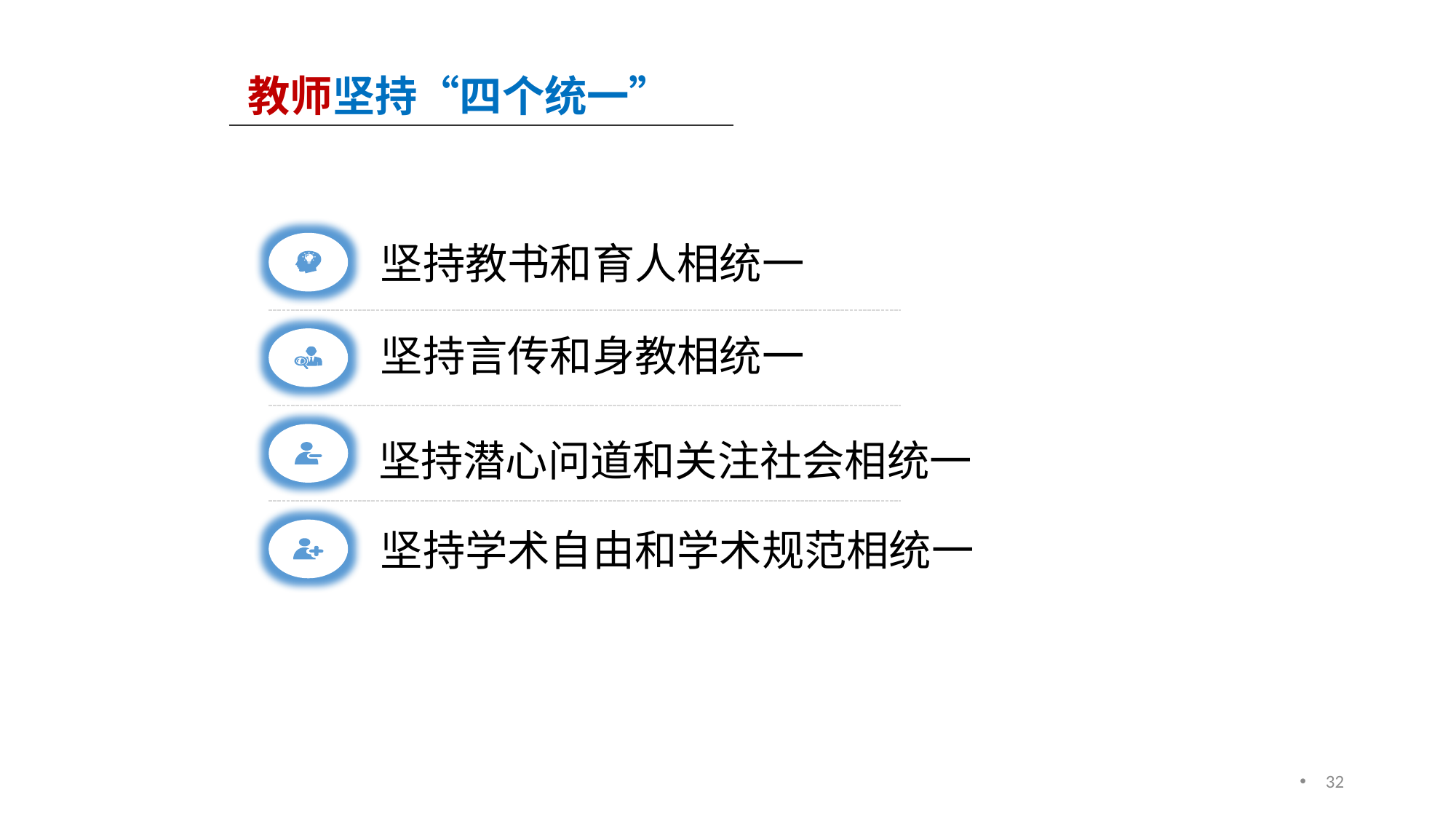

教师坚持“四个统一”

坚持教书和育人相统一

坚持言传和身教相统一

坚持学术自由和学术规范相统一

坚持潜心问道和关注社会相统一
32